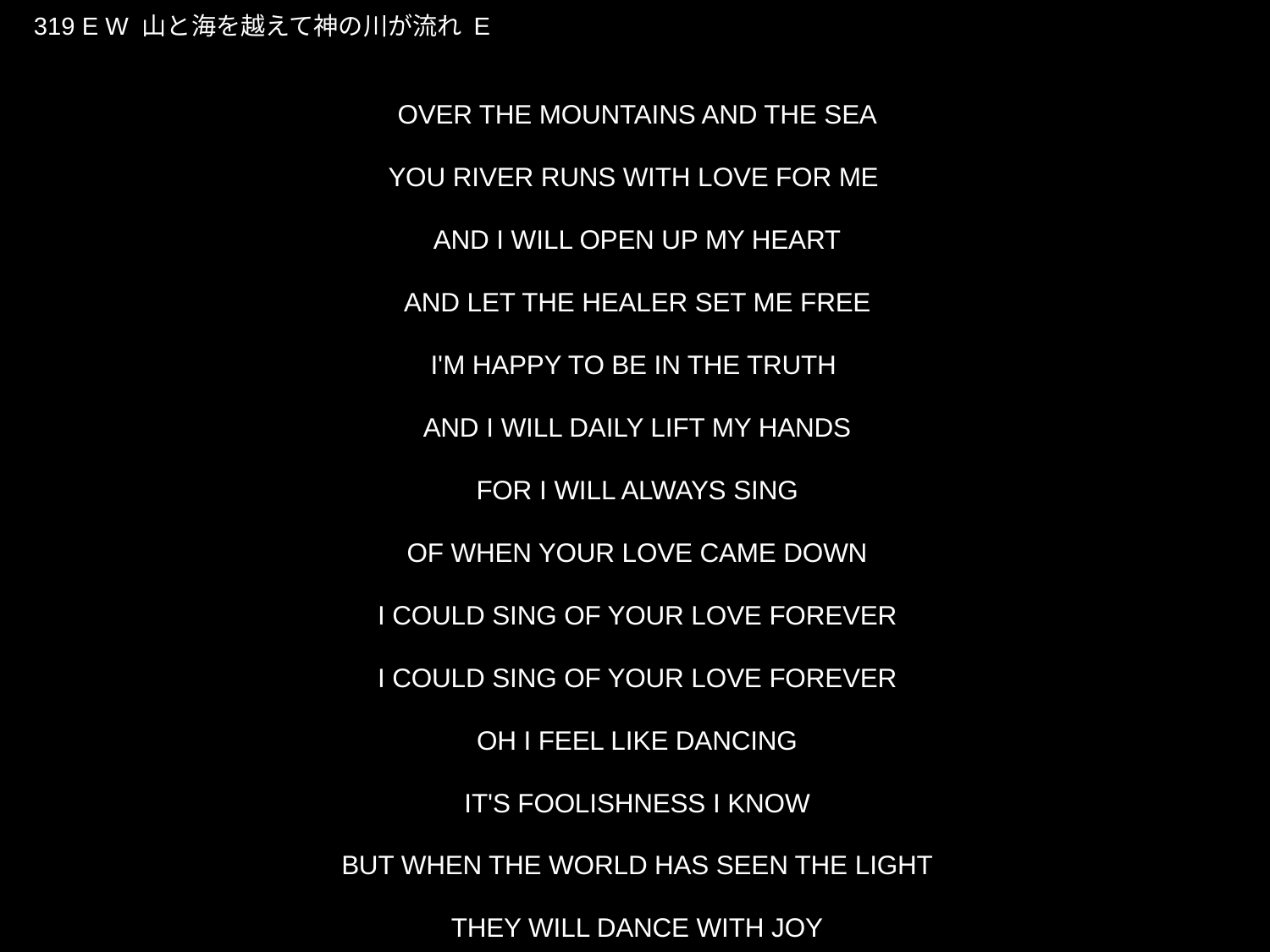

やまとうみをこえてかみのかわがながれ
★W
319 E W 山と海を越えて神の川が流れ E
★５
OVER THE MOUNTAINS AND THE SEA
YOU RIVER RUNS WITH LOVE FOR ME
AND I WILL OPEN UP MY HEART
AND LET THE HEALER SET ME FREE
I'M HAPPY TO BE IN THE TRUTH
AND I WILL DAILY LIFT MY HANDS
FOR I WILL ALWAYS SING
OF WHEN YOUR LOVE CAME DOWN
I COULD SING OF YOUR LOVE FOREVER
I COULD SING OF YOUR LOVE FOREVER
OH I FEEL LIKE DANCING
IT'S FOOLISHNESS I KNOW
BUT WHEN THE WORLD HAS SEEN THE LIGHT
THEY WILL DANCE WITH JOY
LIKE WE'RE DANCING NOW